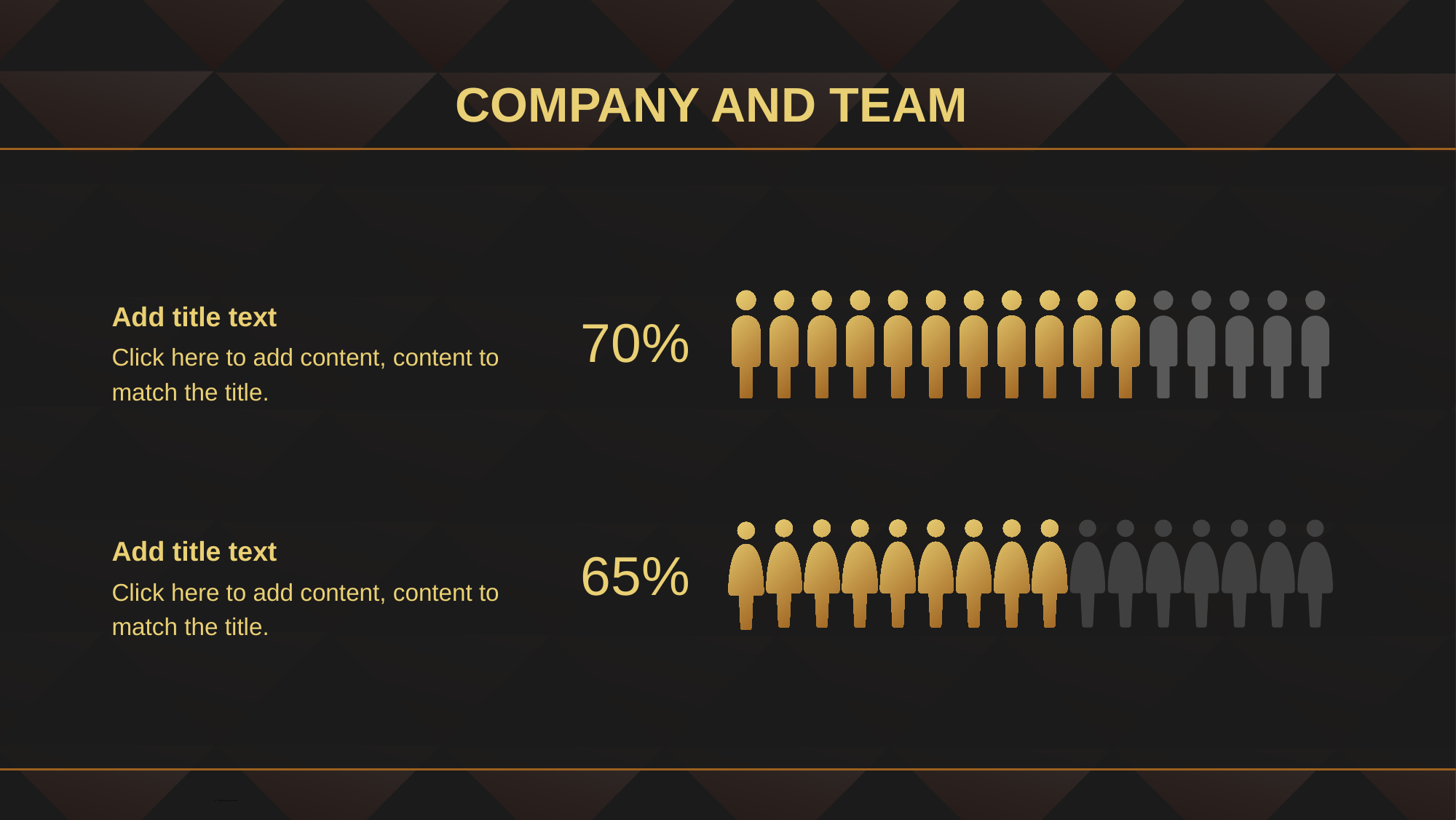

COMPANY AND TEAM
Add title text
Click here to add content, content to match the title.

70%

65%
Add title text
Click here to add content, content to match the title.
PPT下载 http://www.1ppt.com/xiazai/